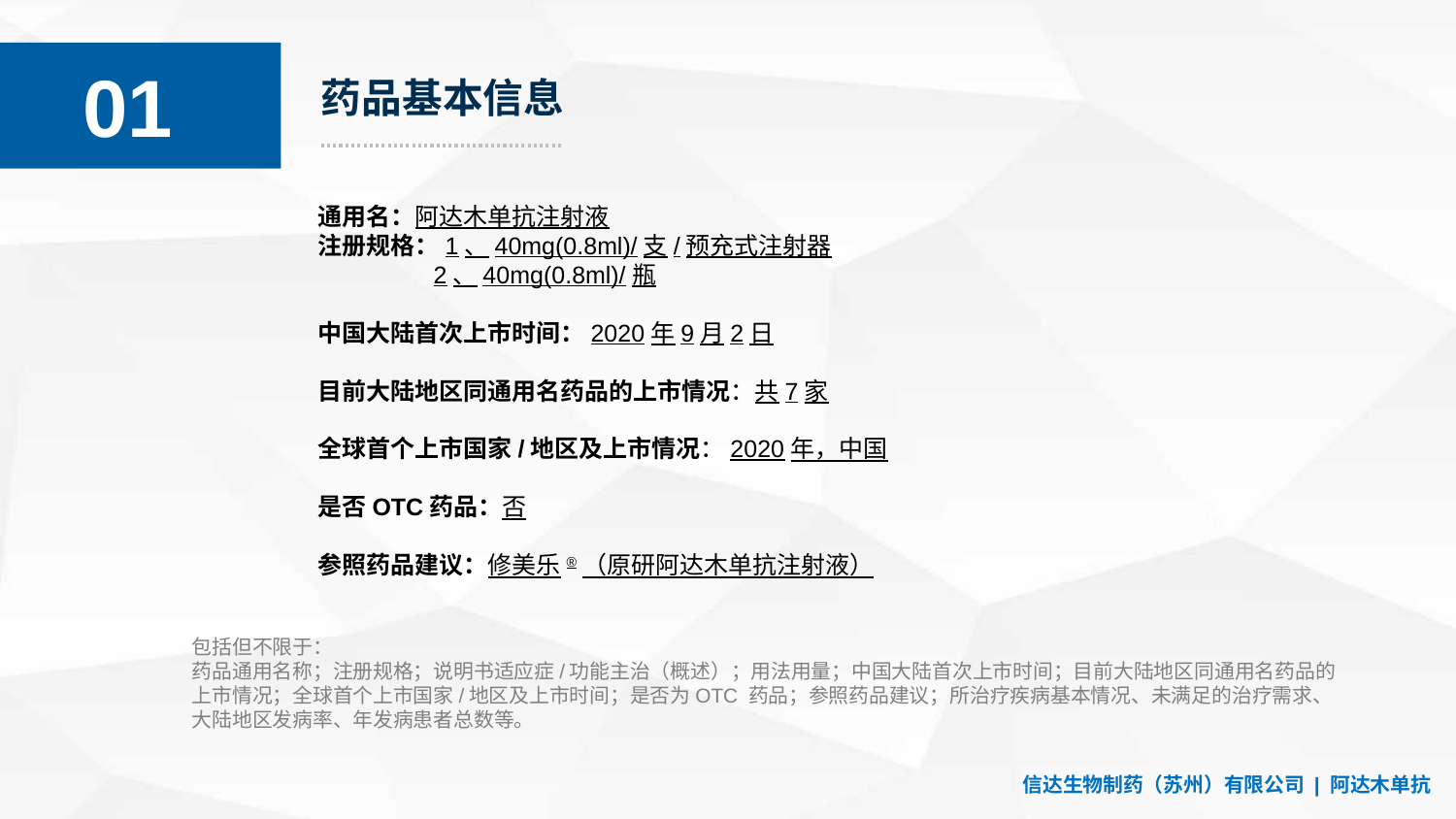

01
药品基本信息
01
通用名：阿达木单抗注射液
注册规格：1、40mg(0.8ml)/支/预充式注射器
                 2、40mg(0.8ml)/瓶
中国大陆首次上市时间：2020年9月2日
目前大陆地区同通用名药品的上市情况：共7家
全球首个上市国家/地区及上市情况：2020年，中国
是否OTC药品：否
参照药品建议：修美乐®（原研阿达木单抗注射液）

包括但不限于：
药品通用名称；注册规格；说明书适应症/功能主治（概述）；用法用量；中国大陆首次上市时间；目前大陆地区同通用名药品的上市情况；全球首个上市国家/地区及上市时间；是否为OTC 药品；参照药品建议；所治疗疾病基本情况、未满足的治疗需求、大陆地区发病率、年发病患者总数等。
信达生物制药（苏州）有限公司 | 阿达木单抗